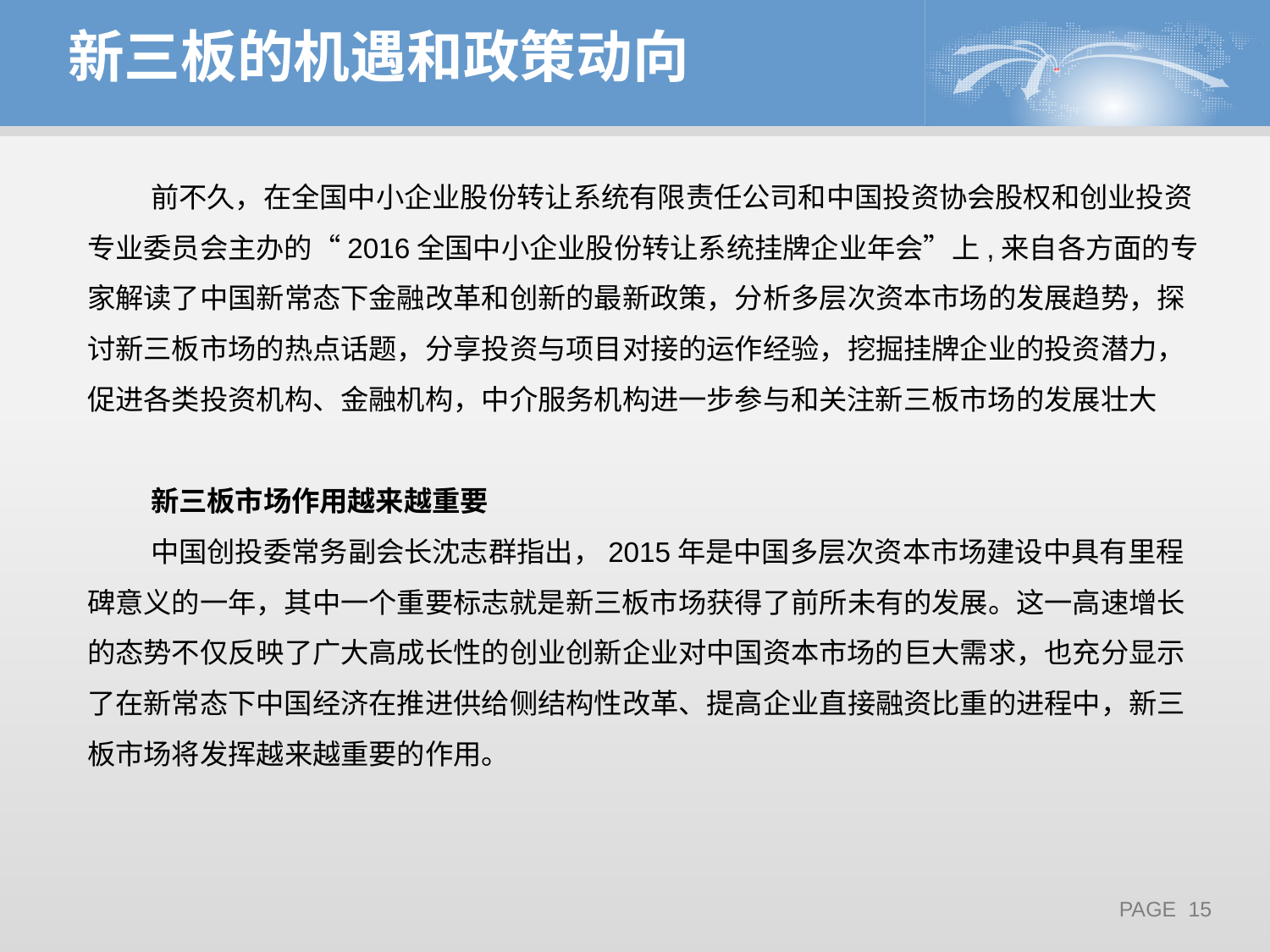

新三板的机遇和政策动向
前不久，在全国中小企业股份转让系统有限责任公司和中国投资协会股权和创业投资专业委员会主办的“2016全国中小企业股份转让系统挂牌企业年会”上,来自各方面的专家解读了中国新常态下金融改革和创新的最新政策，分析多层次资本市场的发展趋势，探讨新三板市场的热点话题，分享投资与项目对接的运作经验，挖掘挂牌企业的投资潜力，促进各类投资机构、金融机构，中介服务机构进一步参与和关注新三板市场的发展壮大

新三板市场作用越来越重要
中国创投委常务副会长沈志群指出，2015年是中国多层次资本市场建设中具有里程碑意义的一年，其中一个重要标志就是新三板市场获得了前所未有的发展。这一高速增长的态势不仅反映了广大高成长性的创业创新企业对中国资本市场的巨大需求，也充分显示了在新常态下中国经济在推进供给侧结构性改革、提高企业直接融资比重的进程中，新三板市场将发挥越来越重要的作用。